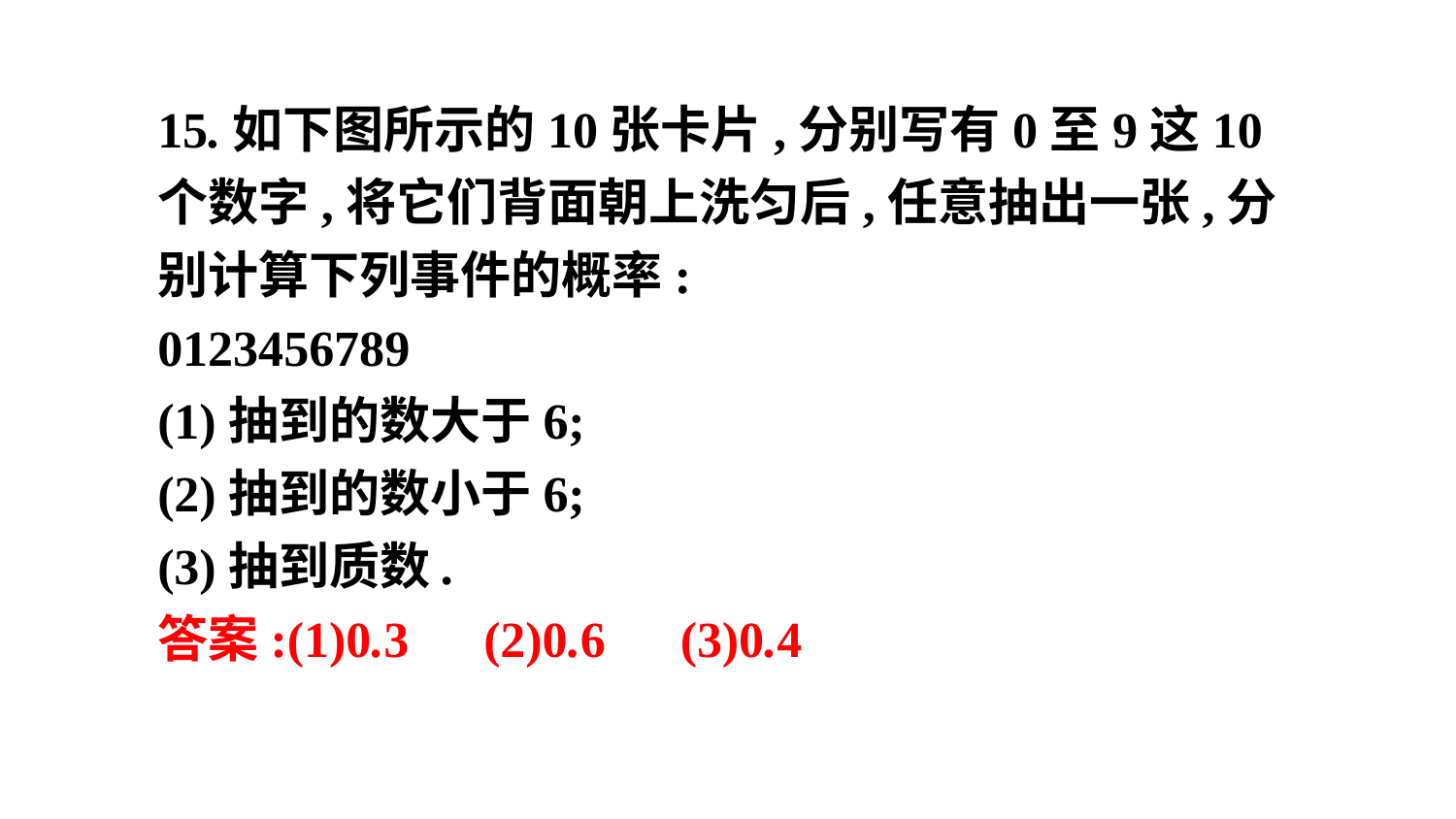

15.如下图所示的10张卡片,分别写有0至9这10个数字,将它们背面朝上洗匀后,任意抽出一张,分别计算下列事件的概率:
0123456789
(1)抽到的数大于6;
(2)抽到的数小于6;
(3)抽到质数.
答案:(1)0.3　(2)0.6　(3)0.4